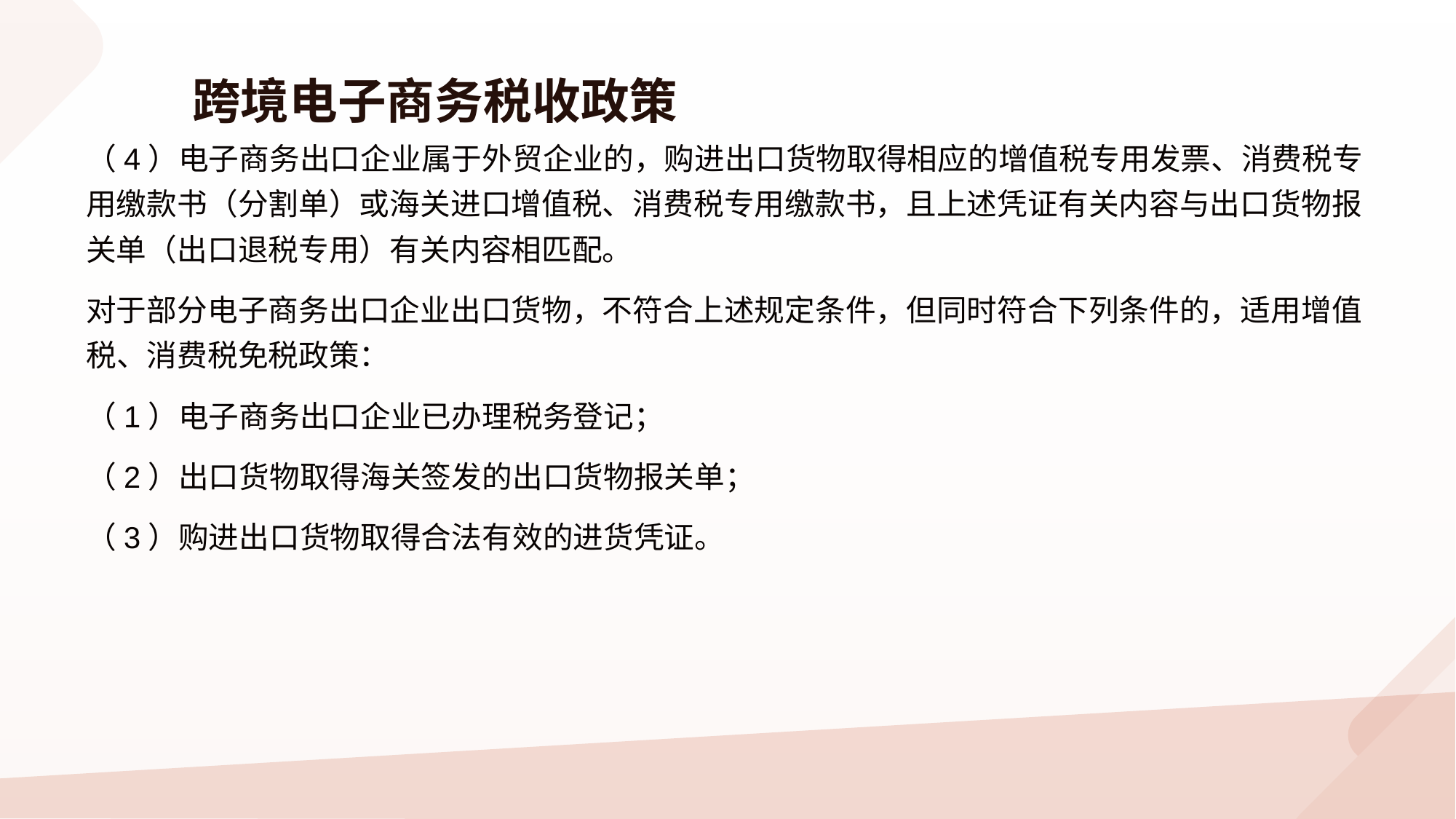

# 跨境电子商务税收政策
（4）电子商务出口企业属于外贸企业的，购进出口货物取得相应的增值税专用发票、消费税专用缴款书（分割单）或海关进口增值税、消费税专用缴款书，且上述凭证有关内容与出口货物报关单（出口退税专用）有关内容相匹配。
对于部分电子商务出口企业出口货物，不符合上述规定条件，但同时符合下列条件的，适用增值税、消费税免税政策：
（1）电子商务出口企业已办理税务登记；
（2）出口货物取得海关签发的出口货物报关单；
（3）购进出口货物取得合法有效的进货凭证。